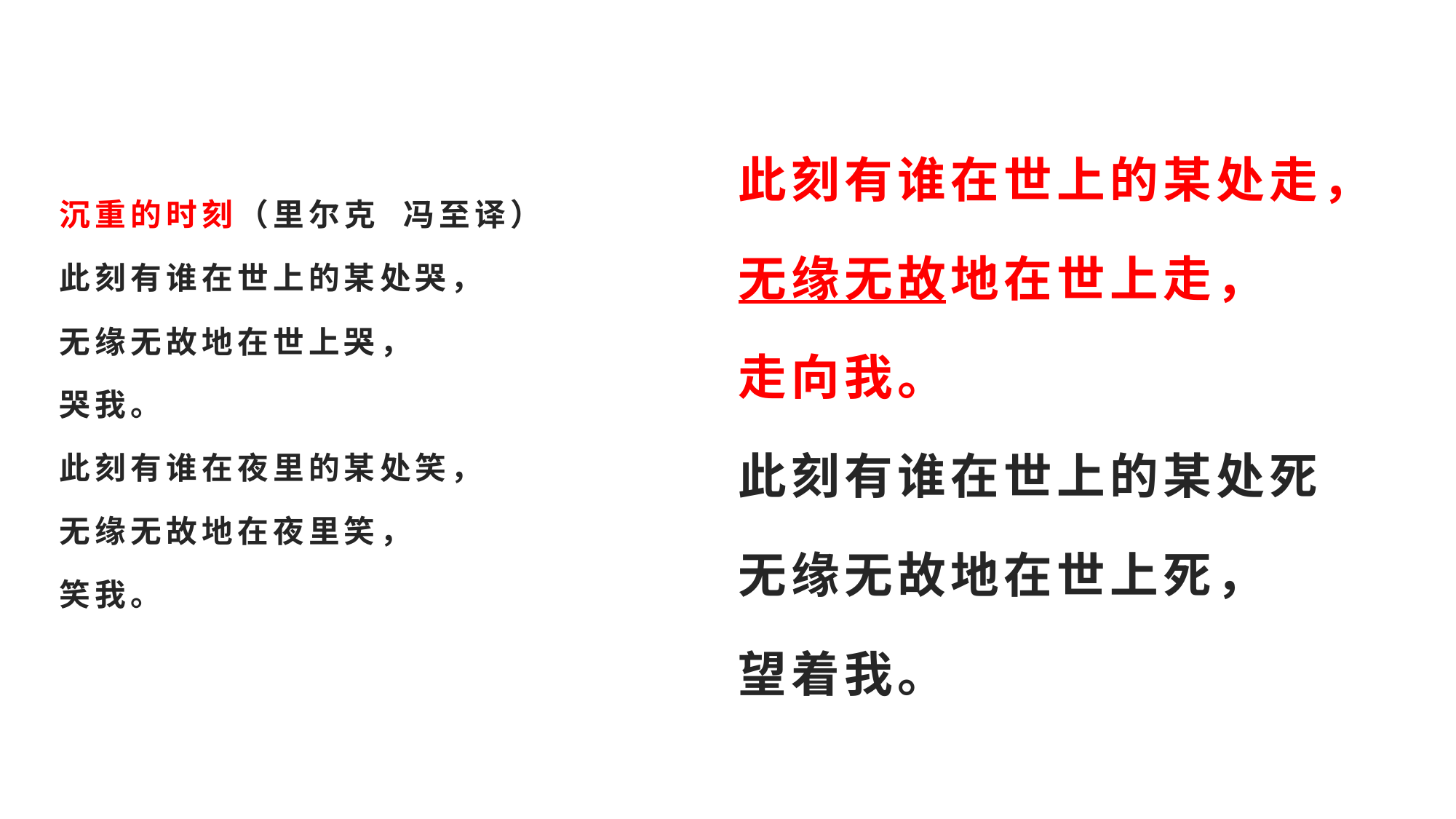

此刻有谁在世上的某处走，
无缘无故地在世上走，
走向我。
此刻有谁在世上的某处死
无缘无故地在世上死，
望着我。
# 沉重的时刻（里尔克  冯至译） 此刻有谁在世上的某处哭， 无缘无故地在世上哭， 哭我。 此刻有谁在夜里的某处笑， 无缘无故地在夜里笑， 笑我。